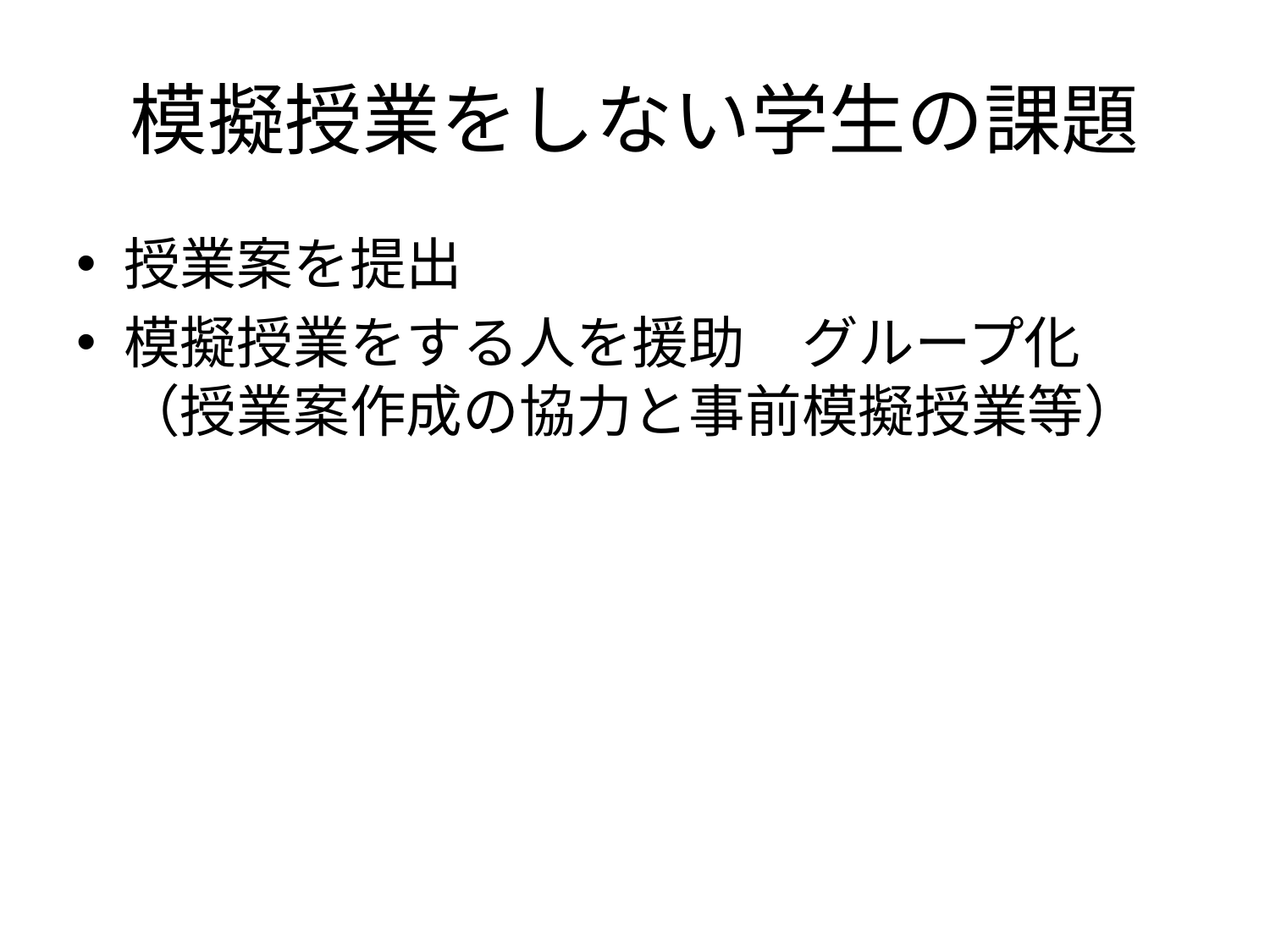

# 模擬授業をしない学生の課題
授業案を提出
模擬授業をする人を援助　グループ化（授業案作成の協力と事前模擬授業等）